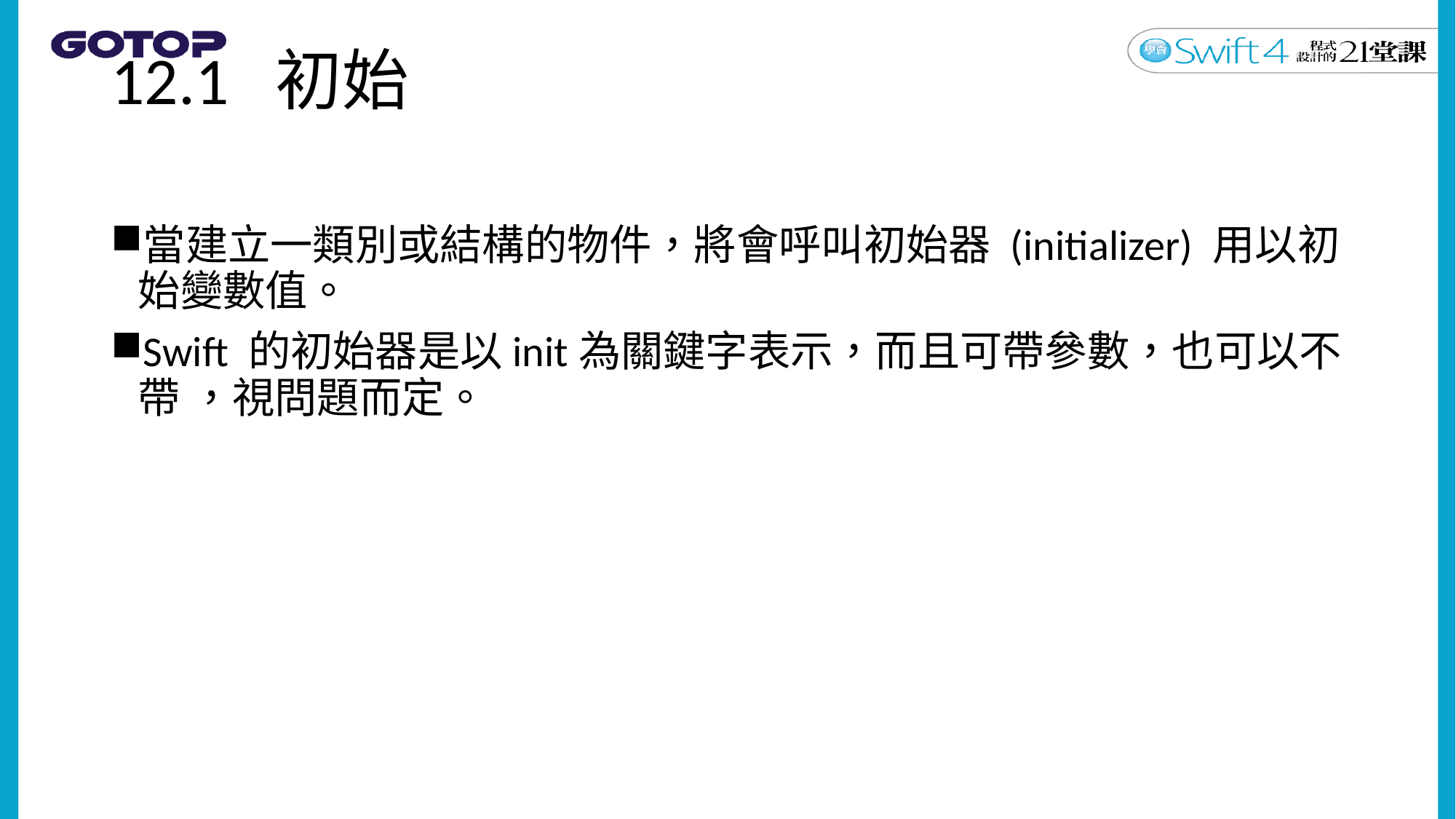

# 12.1  初始
當建立一類別或結構的物件，將會呼叫初始器 (initializer) 用以初始變數值。
Swift 的初始器是以init為關鍵字表示，而且可帶參數，也可以不帶 ，視問題而定。